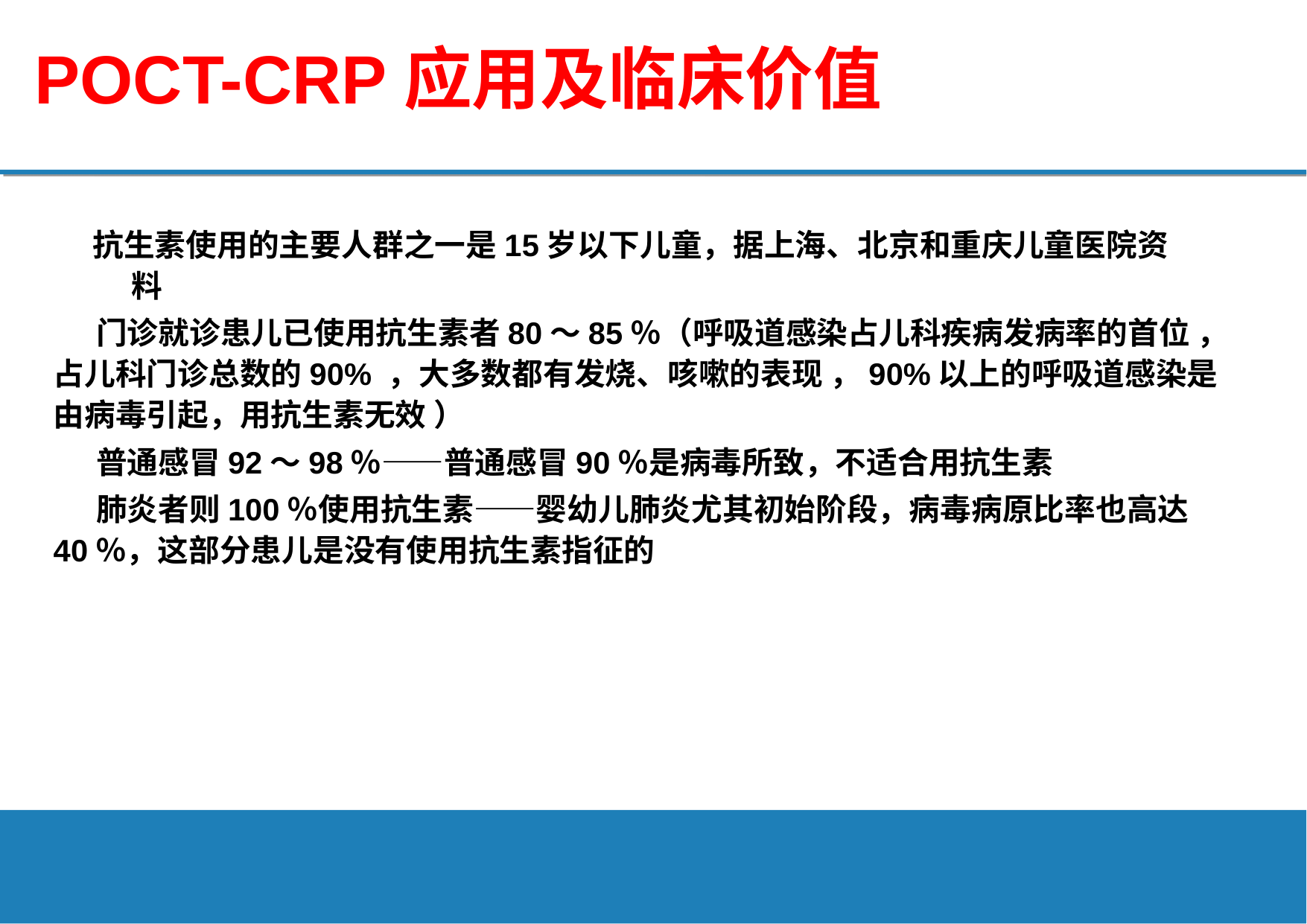

POCT-CRP应用及临床价值
      抗生素使用的主要人群之一是15岁以下儿童，据上海、北京和重庆儿童医院资                    料
     门诊就诊患儿已使用抗生素者80～85％（呼吸道感染占儿科疾病发病率的首位 ，占儿科门诊总数的90% ，大多数都有发烧、咳嗽的表现 ，90%以上的呼吸道感染是由病毒引起，用抗生素无效 ）
     普通感冒92～98％——普通感冒90％是病毒所致，不适合用抗生素
     肺炎者则100％使用抗生素——婴幼儿肺炎尤其初始阶段，病毒病原比率也高达40％，这部分患儿是没有使用抗生素指征的